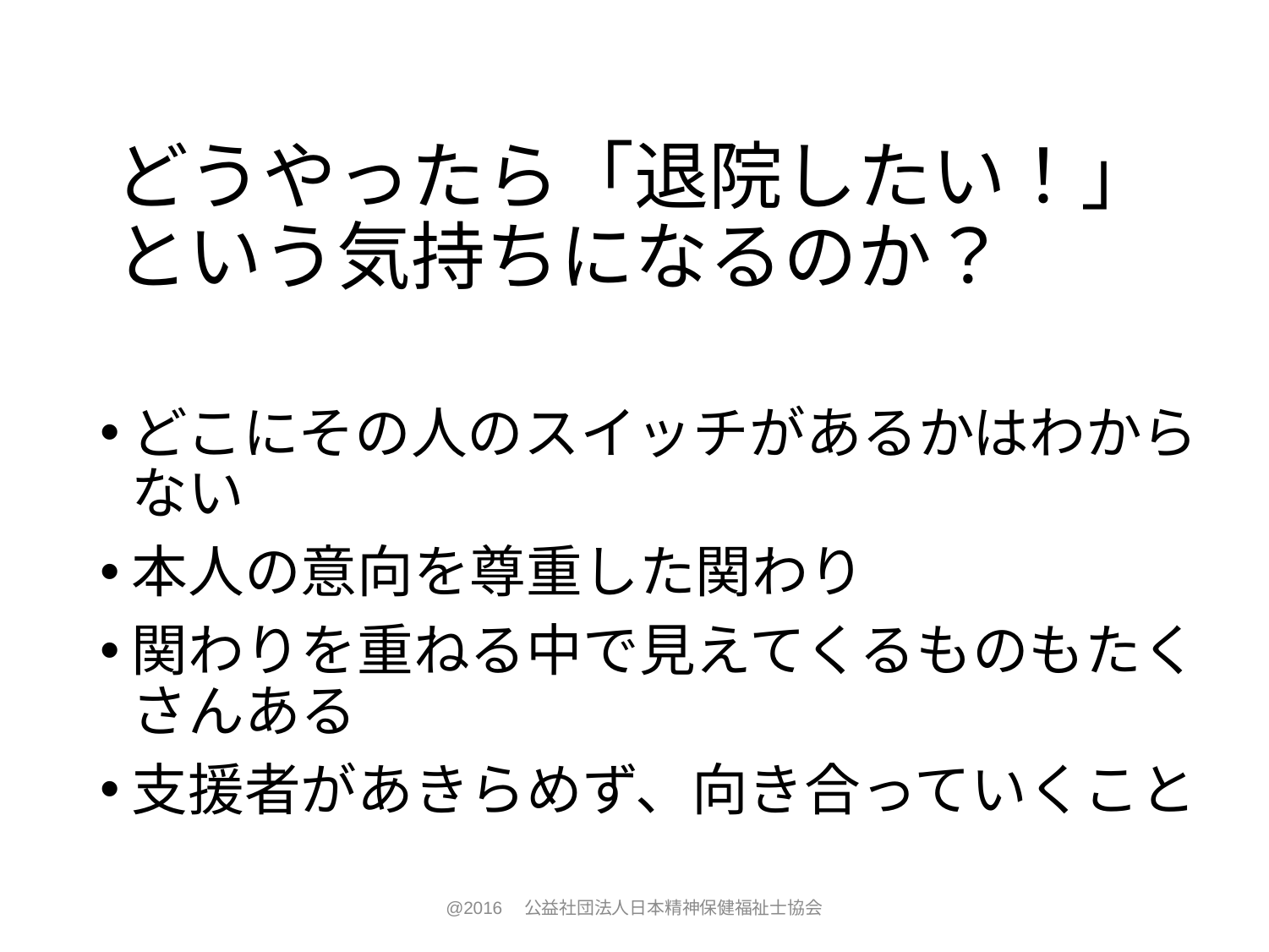

# どうやったら「退院したい！」という気持ちになるのか？

どこにその人のスイッチがあるかはわからない
本人の意向を尊重した関わり
関わりを重ねる中で見えてくるものもたくさんある
支援者があきらめず、向き合っていくこと

@2016　公益社団法人日本精神保健福祉士協会